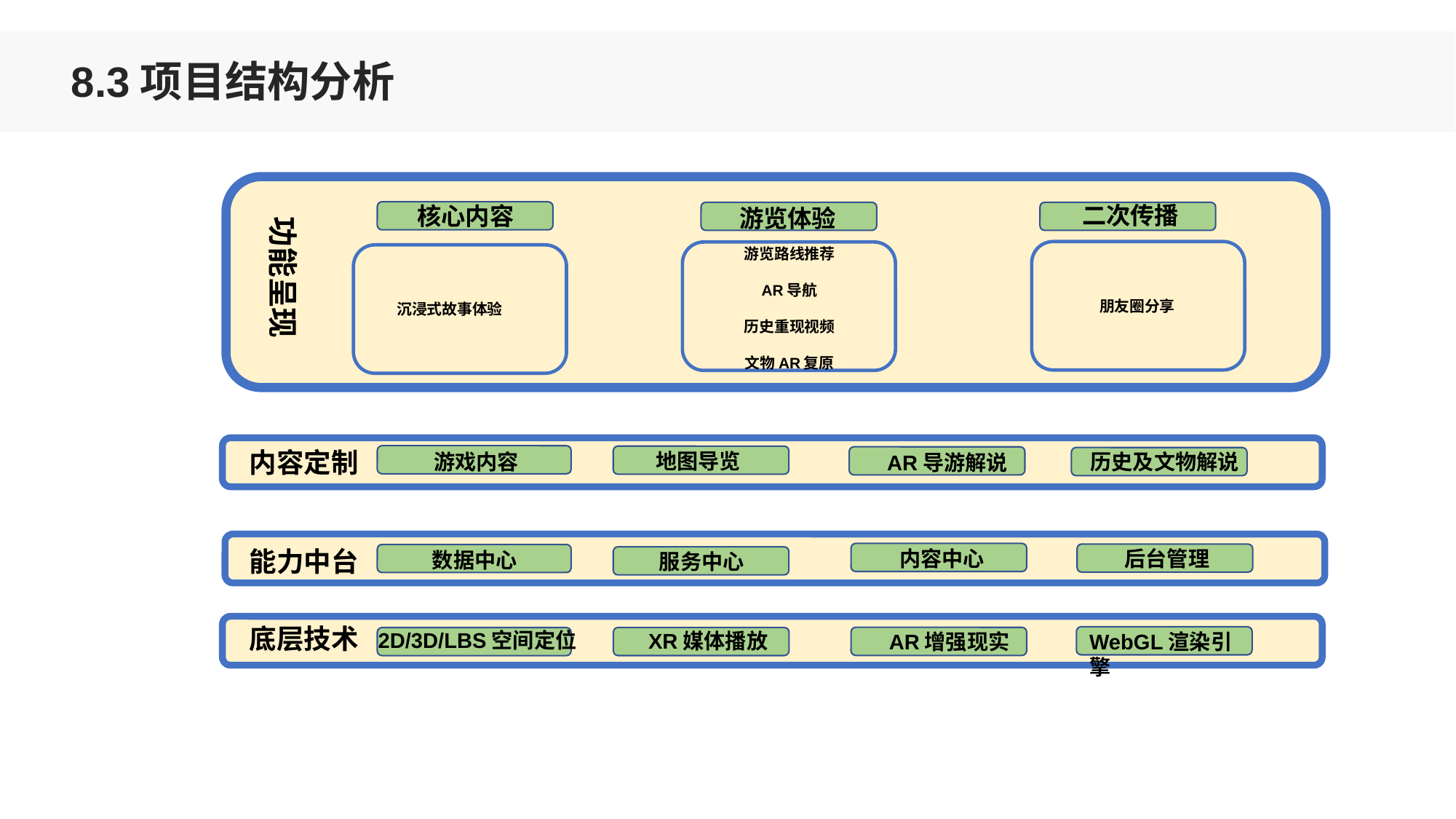

8.3项目结构分析

二次传播
核心内容
游览体验

功能呈现
游览路线推荐

AR导航

历史重现视频

文物AR复原

朋友圈分享
沉浸式故事体验

内容定制
地图导览
游戏内容
历史及文物解说
AR导游解说

能力中台
内容中心
后台管理
数据中心
服务中心

底层技术
2D/3D/LBS空间定位
XR媒体播放
WebGL渲染引擎
AR增强现实